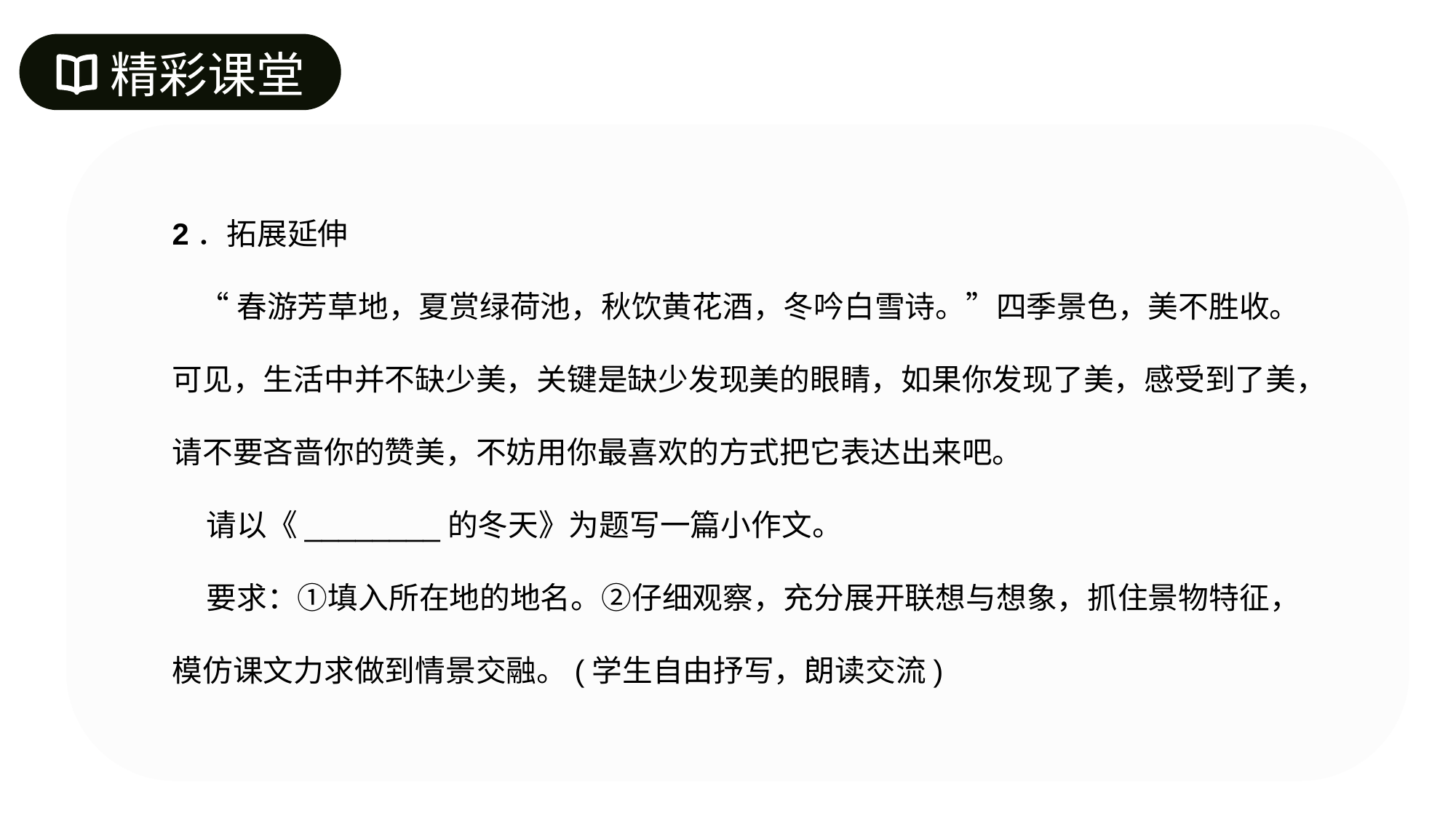

精彩课堂

2．拓展延伸
    “春游芳草地，夏赏绿荷池，秋饮黄花酒，冬吟白雪诗。”四季景色，美不胜收。可见，生活中并不缺少美，关键是缺少发现美的眼睛，如果你发现了美，感受到了美，请不要吝啬你的赞美，不妨用你最喜欢的方式把它表达出来吧。
    请以《________的冬天》为题写一篇小作文。
    要求：①填入所在地的地名。②仔细观察，充分展开联想与想象，抓住景物特征，模仿课文力求做到情景交融。(学生自由抒写，朗读交流)